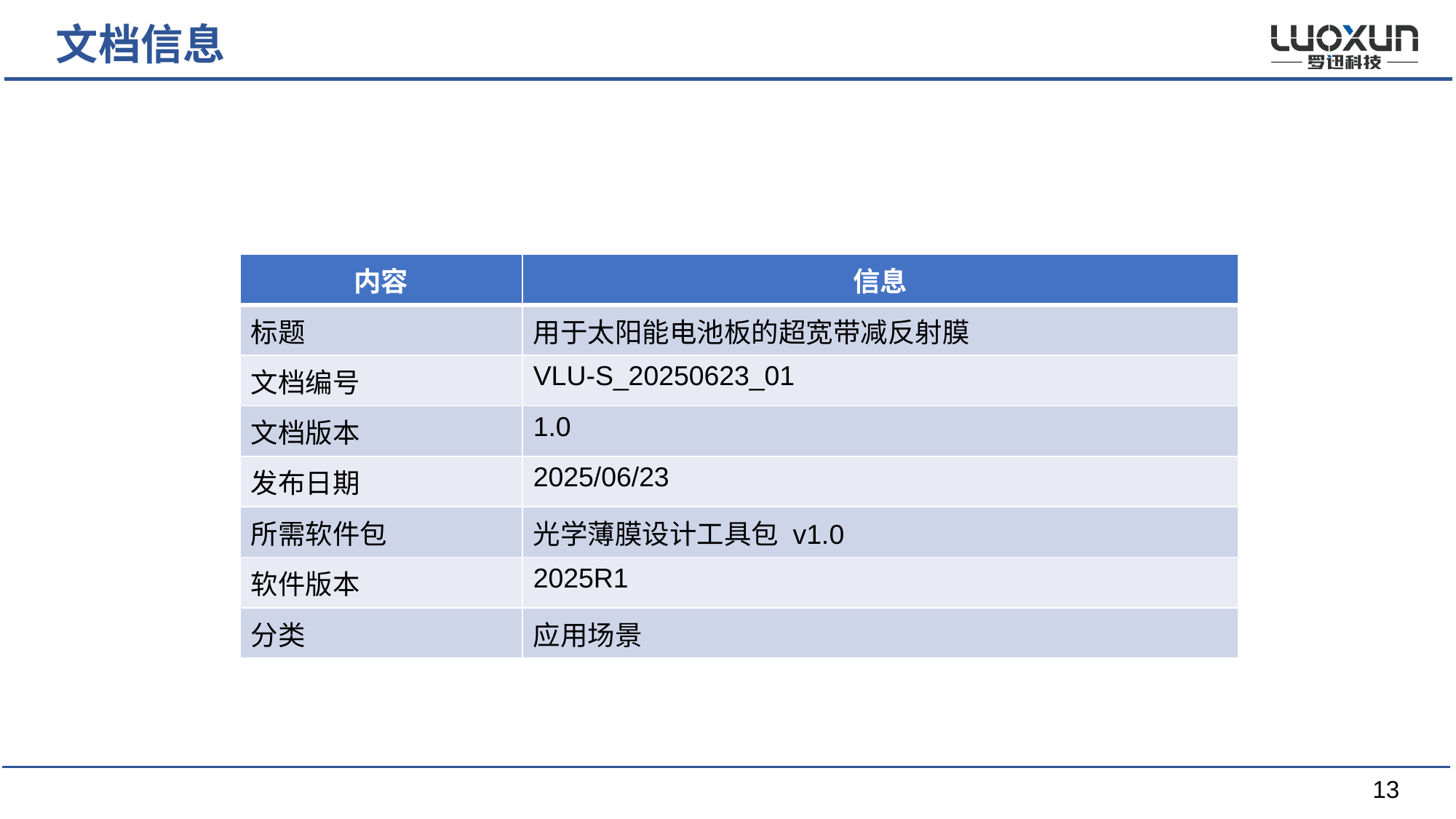

文档信息

| 内容 | 信息 |
| --- | --- |
| 标题 | 用于太阳能电池板的超宽带减反射膜 |
| 文档编号 | VLU-S\_20250623\_01 |
| 文档版本 | 1.0 |
| 发布日期 | 2025/06/23 |
| 所需软件包 | 光学薄膜设计工具包 v1.0 |
| 软件版本 | 2025R1 |
| 分类 | 应用场景 |